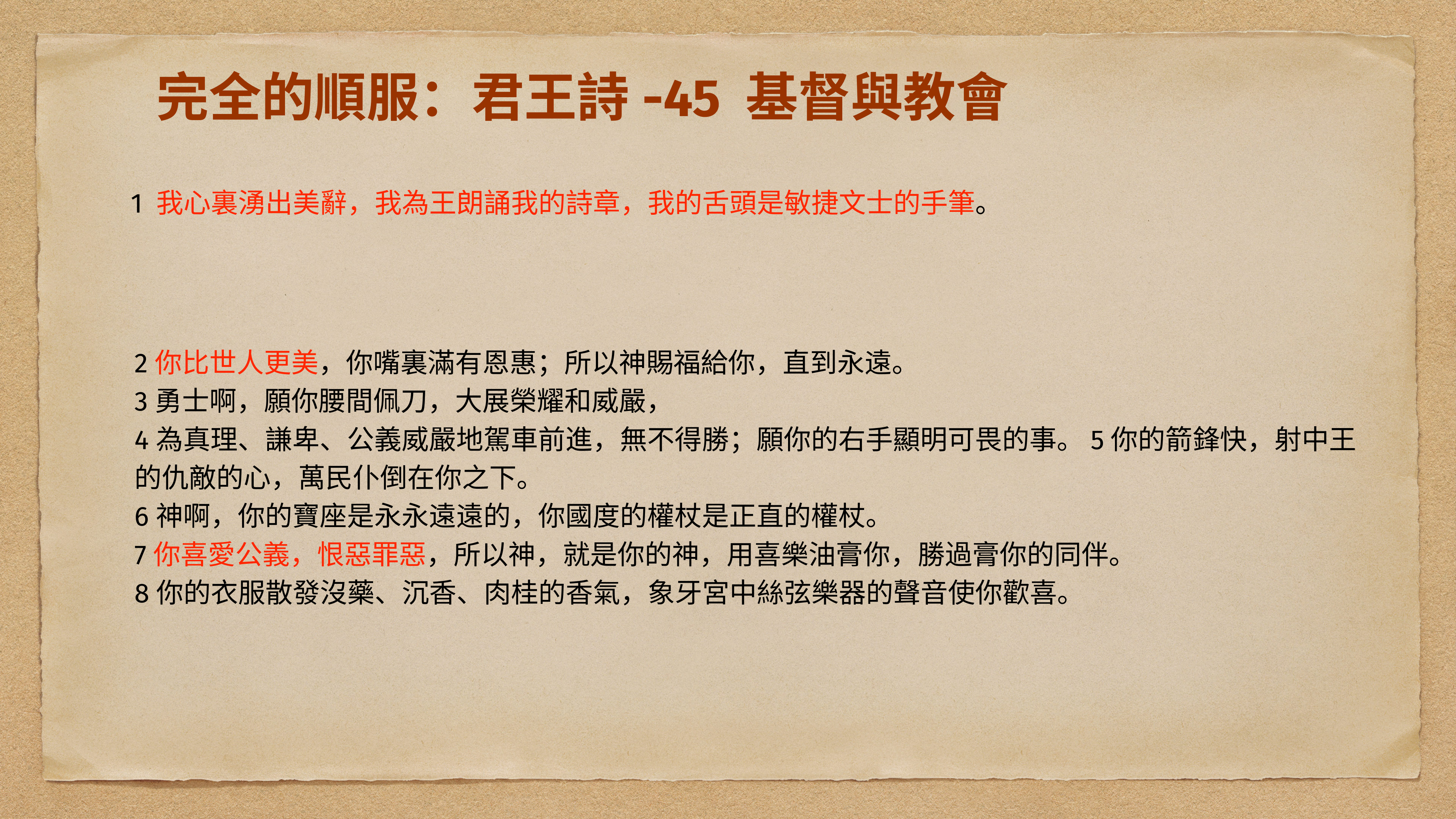

# 完全的順服：君王詩-45 基督與教會
1 我心裏湧出美辭，我為王朗誦我的詩章，我的舌頭是敏捷文士的手筆。
2你比世人更美，你嘴裏滿有恩惠；所以神賜福給你，直到永遠。
3勇士啊，願你腰間佩刀，大展榮耀和威嚴，
4為真理、謙卑、公義威嚴地駕車前進，無不得勝；願你的右手顯明可畏的事。5你的箭鋒快，射中王的仇敵的心，萬民仆倒在你之下。
6神啊，你的寶座是永永遠遠的，你國度的權杖是正直的權杖。
7你喜愛公義，恨惡罪惡，所以神，就是你的神，用喜樂油膏你，勝過膏你的同伴。
8你的衣服散發沒藥、沉香、肉桂的香氣，象牙宮中絲弦樂器的聲音使你歡喜。